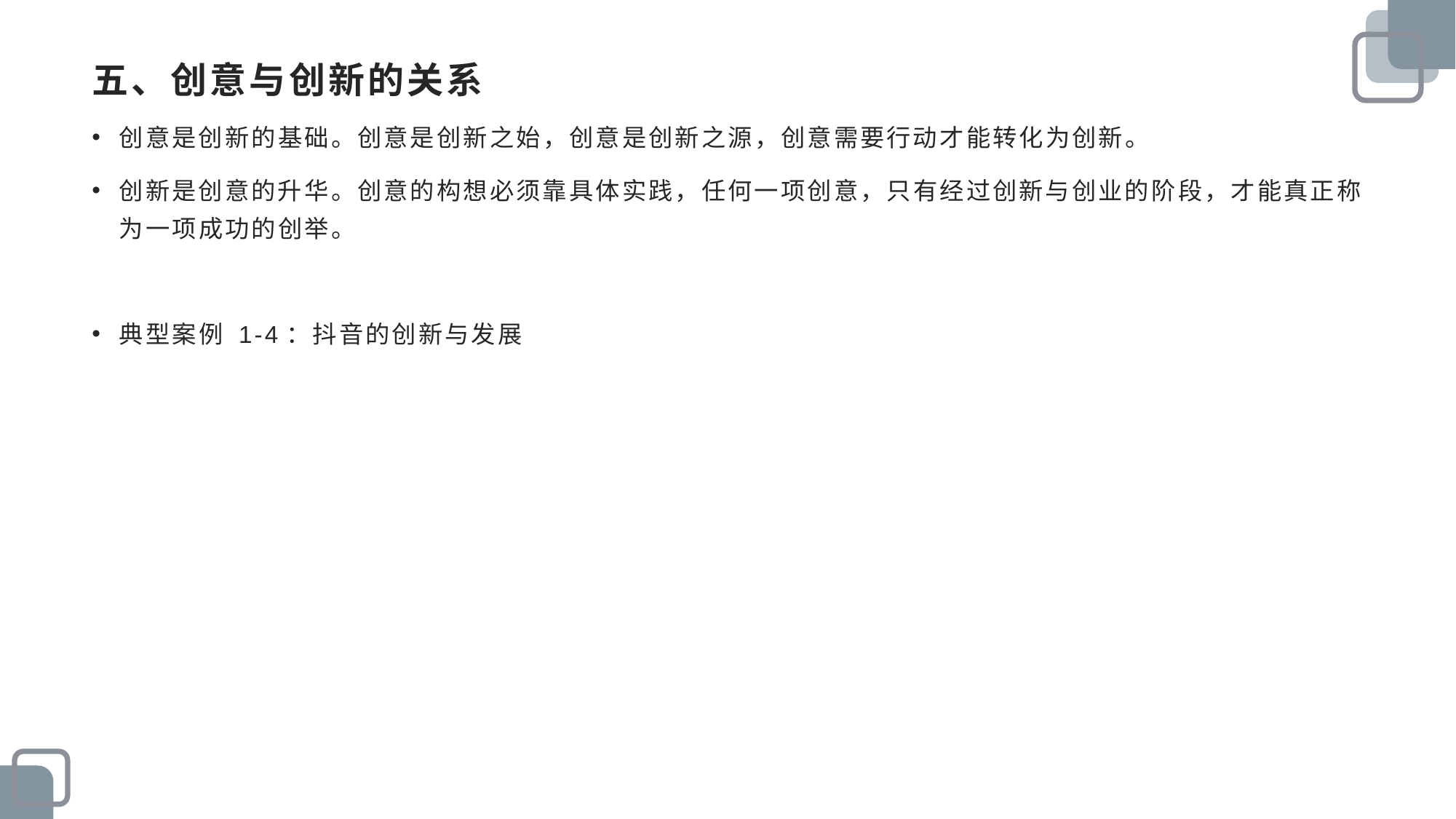

# 五、创意与创新的关系
创意是创新的基础。创意是创新之始，创意是创新之源，创意需要行动才能转化为创新。
创新是创意的升华。创意的构想必须靠具体实践，任何一项创意，只有经过创新与创业的阶段，才能真正称为一项成功的创举。

典型案例 1-4：抖音的创新与发展